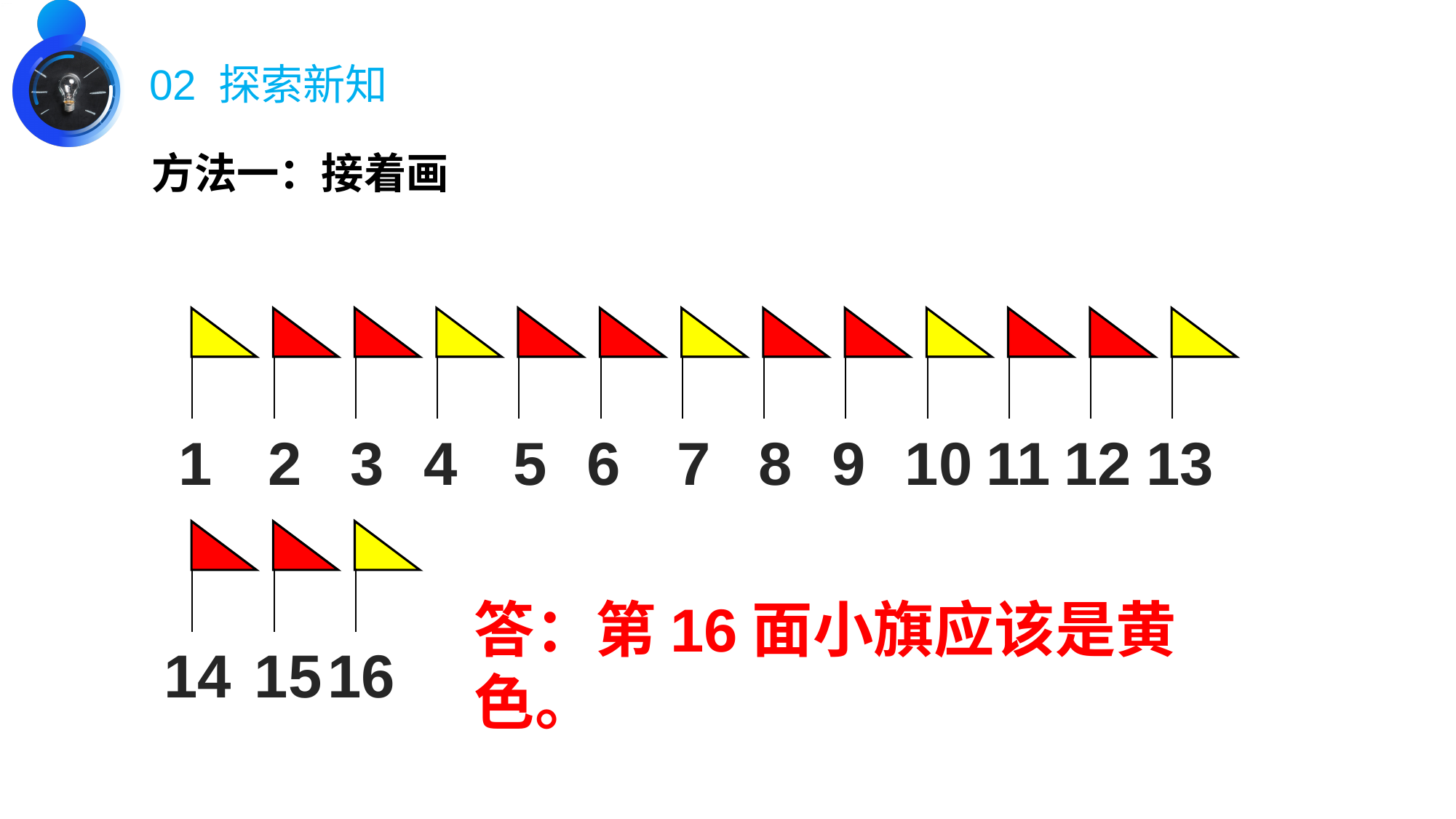

02
探索新知
方法一：接着画

11
1
2
3
4
5
6
7
8
9
10
12
13

答：第16面小旗应该是黄色。
14
15
16